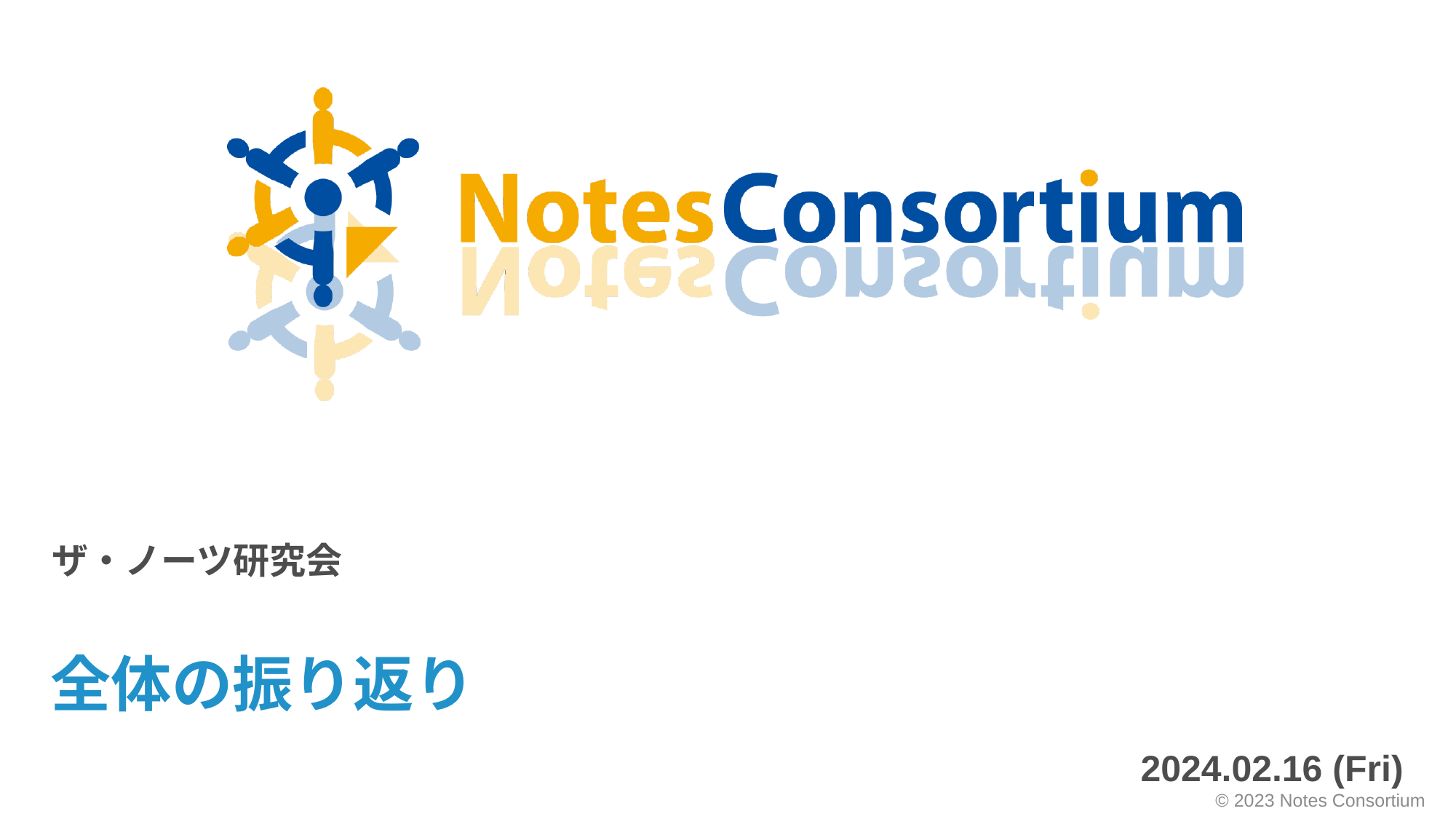

ザ・ノーツ研究会
# 全体の振り返り
2024.02.16 (Fri)
© 2023 Notes Consortium